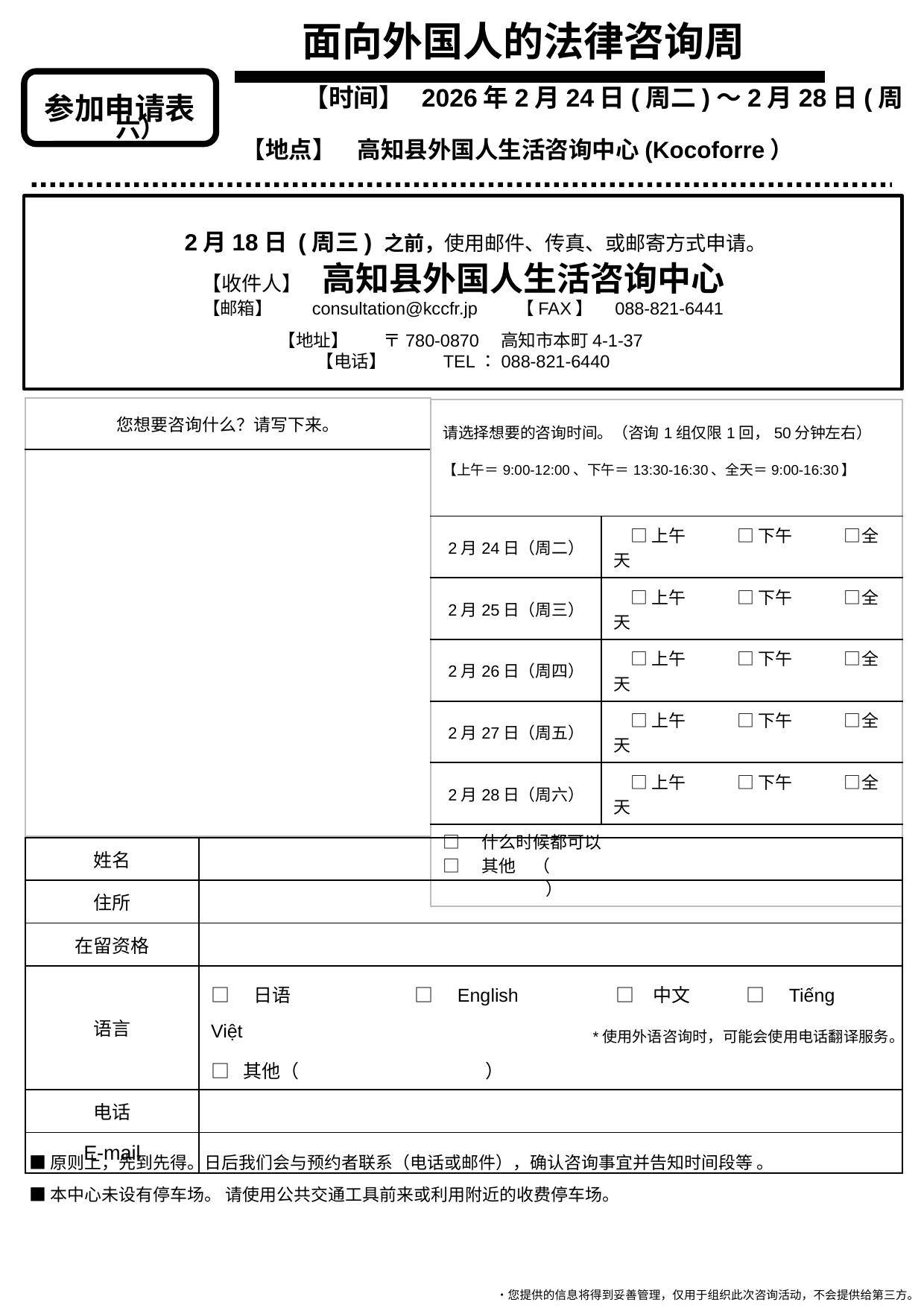

面向外国人的法律咨询周

　　　　　　　【时间】  2026年2月24日(周二)～2月28日(周六）

参加申请表
【地点】    高知县外国人生活咨询中心(Kocoforre）

　2月18日 (周三) 之前，使用邮件、传真、或邮寄方式申请。
【收件人】　高知县外国人生活咨询中心
【邮箱】　　consultation@kccfr.jp　　【FAX】　088-821-6441
【地址】　　〒780-0870　高知市本町4-1-37
【电话】　　　TEL：088-821-6440
| 您想要咨询什么？请写下来。 |
| --- |
|  |
| 请选择想要的咨询时间。（咨询1组仅限1回，50分钟左右） 【上午＝9:00-12:00、下午＝13:30-16:30、全天＝9:00-16:30】 |  |
| --- | --- |
| 2月24日（周二） | □ 上午　　　□ 下午　　　□全天 |
| 2月25日（周三） | □ 上午　　　□ 下午　　　□全天 |
| 2月26日（周四） | □ 上午　　　□ 下午　　　□全天 |
| 2月27日（周五） | □ 上午　　　□ 下午　　　□全天 |
| 2月28日（周六） | □ 上午　　　□ 下午　　　□全天 |
| □　什么时候都可以　　　 □　其他　（　　　　　　　　　　　　　　　　　　　　　　　　　） |  |
| 姓名 |  |
| --- | --- |
| 住所 |  |
| 在留资格 |  |
| 语言 | □　日语 　　　　　　□　English　　　　　□　中文　　　□　Tiếng Việt　 □ 其他（　　　　　　　　　　） |
| 电话 |  |
| E-mail |  |
*使用外语咨询时，可能会使用电话翻译服务。
■原则上，先到先得。日后我们会与预约者联系（电话或邮件），确认咨询事宜并告知时间段等 。
■本中心未设有停车场。 请使用公共交通工具前来或利用附近的收费停车场。
・您提供的信息将得到妥善管理，仅用于组织此次咨询活动，不会提供给第三方。